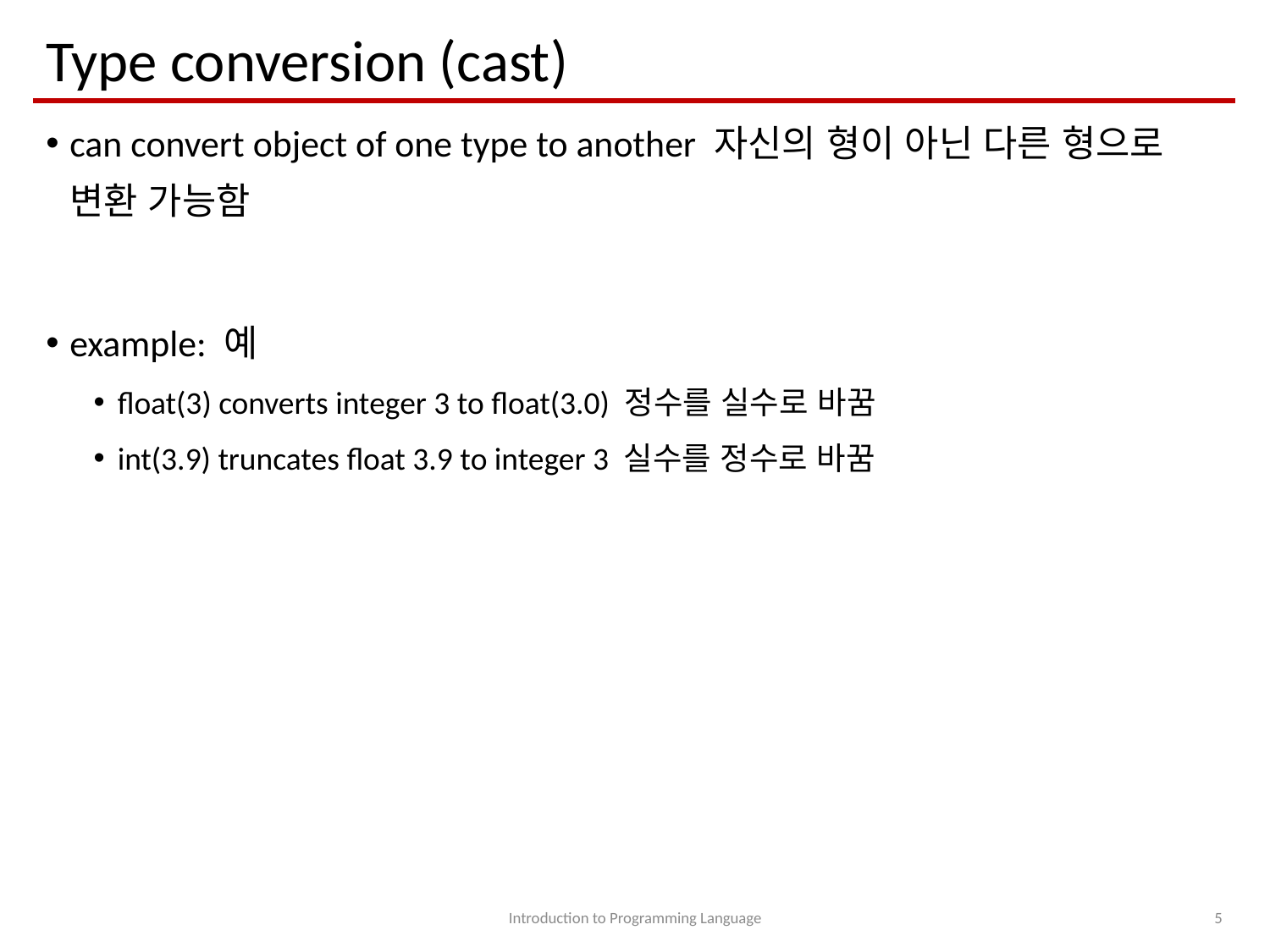

# Type conversion (cast)
can convert object of one type to another 자신의 형이 아닌 다른 형으로 변환 가능함

example: 예
float(3) converts integer 3 to float(3.0) 정수를 실수로 바꿈
int(3.9) truncates float 3.9 to integer 3 실수를 정수로 바꿈
Introduction to Programming Language
5